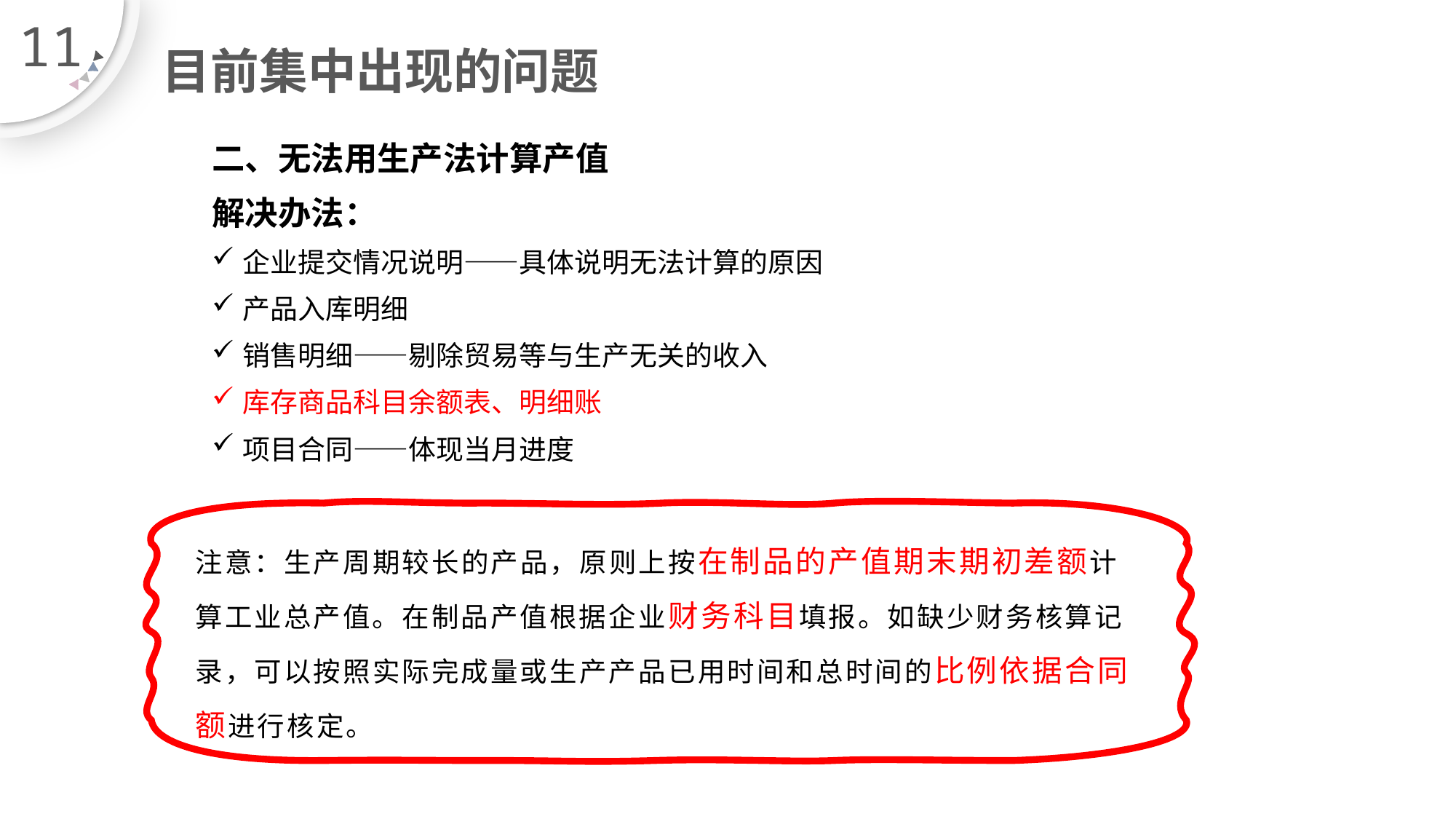

11
# 目前集中出现的问题
二、无法用生产法计算产值
解决办法：
企业提交情况说明——具体说明无法计算的原因
产品入库明细
销售明细——剔除贸易等与生产无关的收入
库存商品科目余额表、明细账
项目合同——体现当月进度

注意：生产周期较长的产品，原则上按在制品的产值期末期初差额计算工业总产值。在制品产值根据企业财务科目填报。如缺少财务核算记录，可以按照实际完成量或生产产品已用时间和总时间的比例依据合同额进行核定。